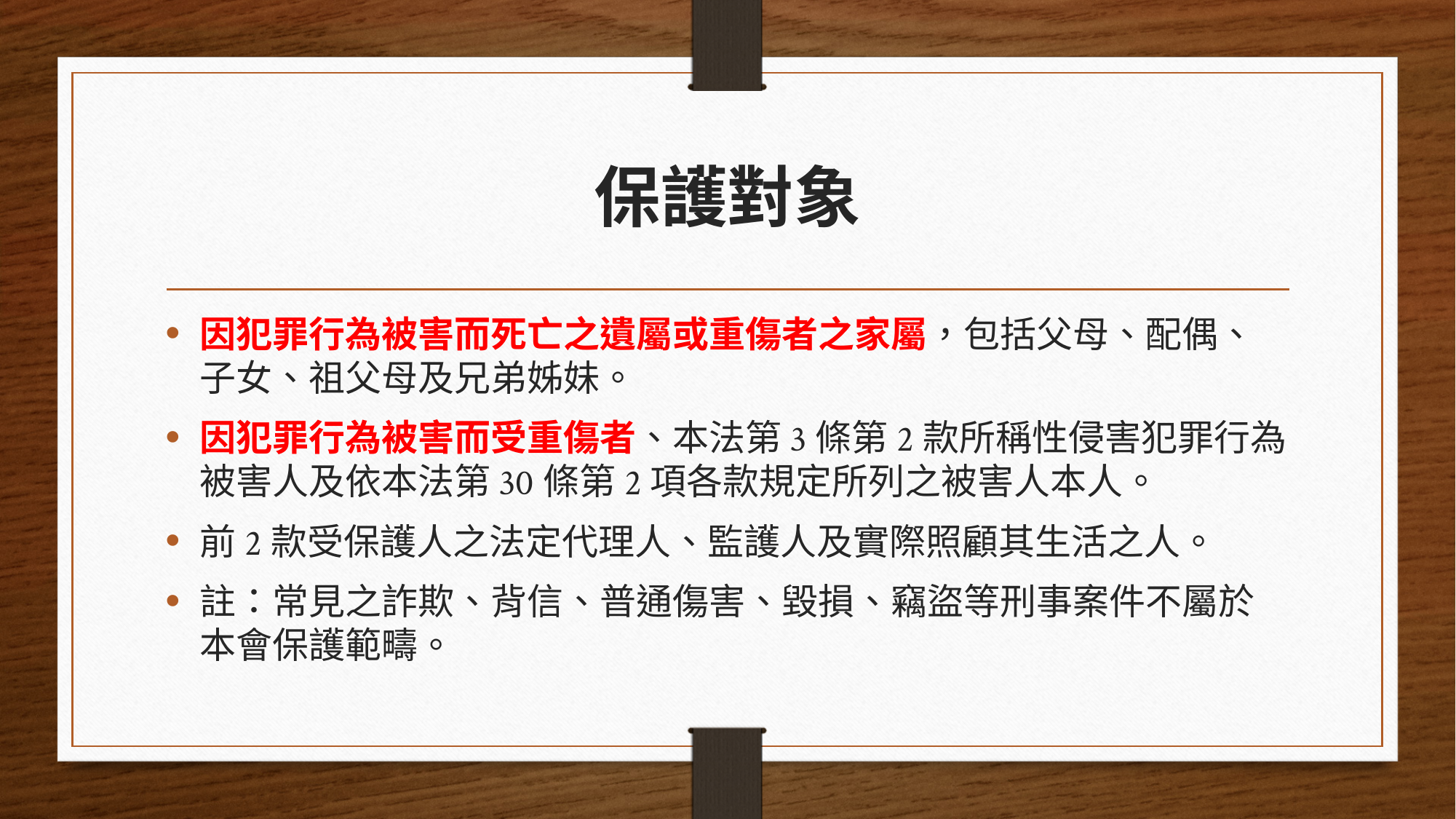

# 保護對象
因犯罪行為被害而死亡之遺屬或重傷者之家屬，包括父母、配偶、子女、祖父母及兄弟姊妹。
因犯罪行為被害而受重傷者、本法第3條第2款所稱性侵害犯罪行為被害人及依本法第30條第2項各款規定所列之被害人本人。
前2款受保護人之法定代理人、監護人及實際照顧其生活之人。
註：常見之詐欺、背信、普通傷害、毀損、竊盜等刑事案件不屬於本會保護範疇。